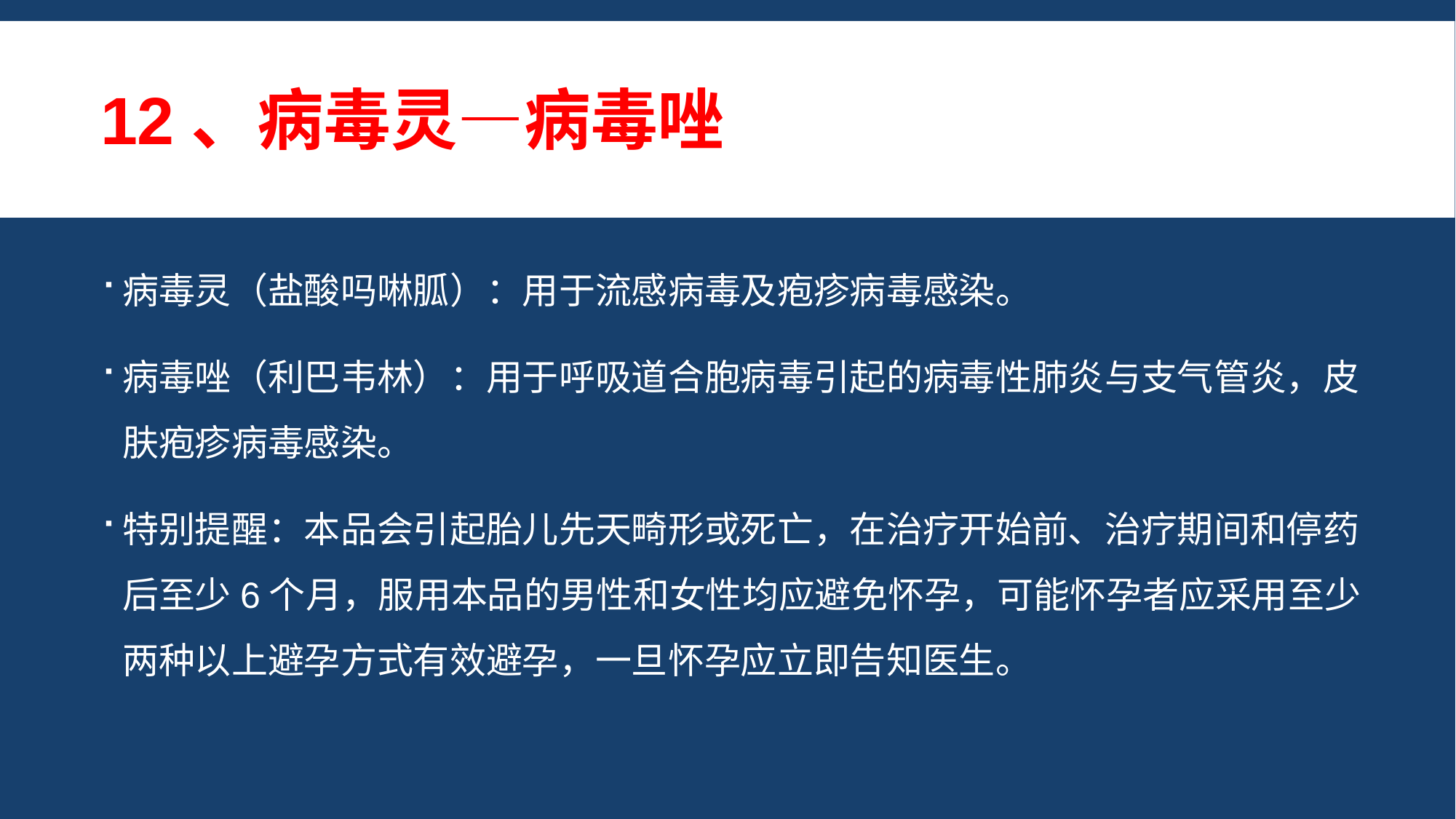

# 12、病毒灵—病毒唑
病毒灵（盐酸吗啉胍）：用于流感病毒及疱疹病毒感染。
病毒唑（利巴韦林）：用于呼吸道合胞病毒引起的病毒性肺炎与支气管炎，皮肤疱疹病毒感染。
特别提醒：本品会引起胎儿先天畸形或死亡，在治疗开始前、治疗期间和停药后至少6个月，服用本品的男性和女性均应避免怀孕，可能怀孕者应采用至少两种以上避孕方式有效避孕，一旦怀孕应立即告知医生。